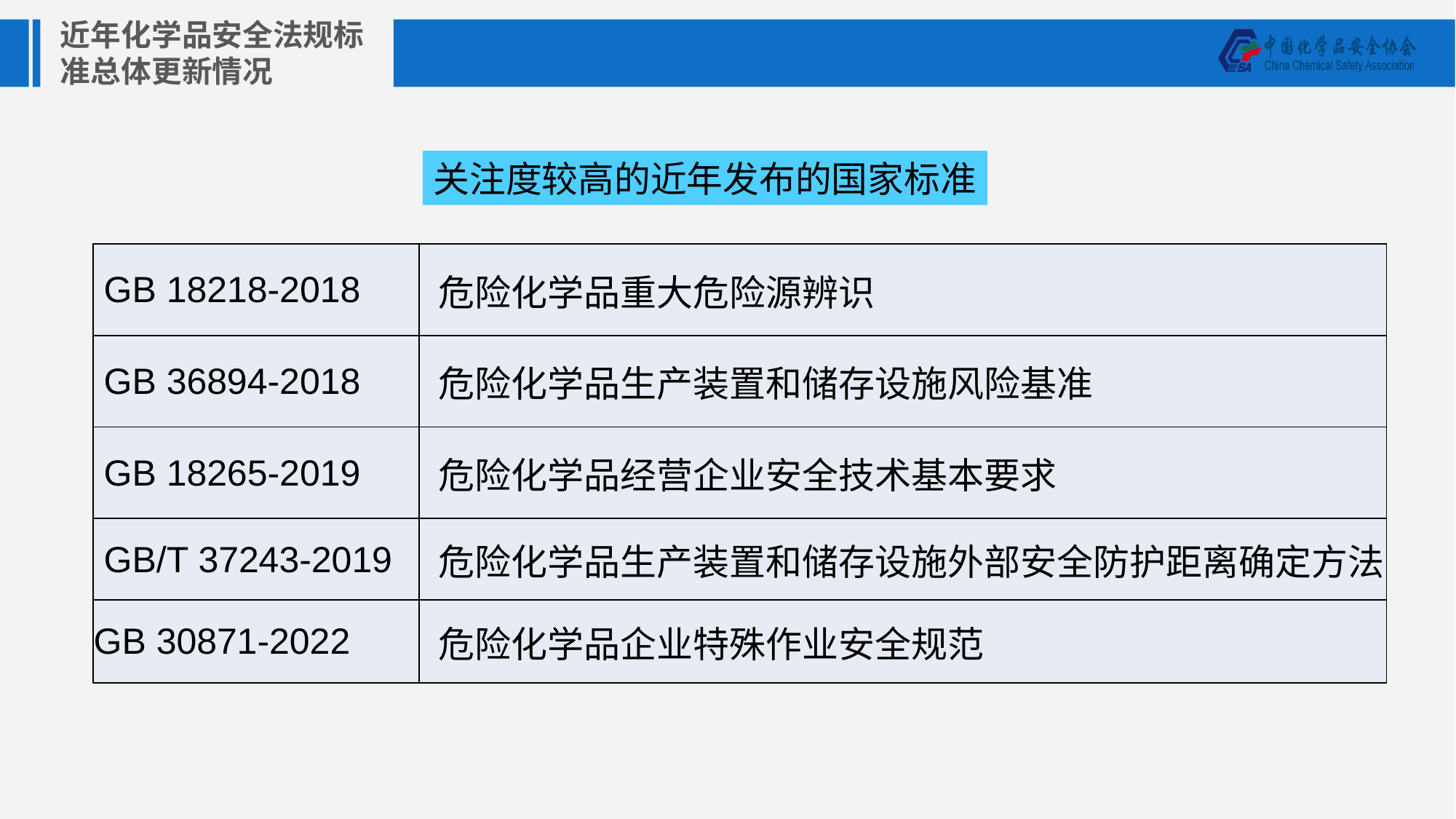

关注度较高的近年发布的国家标准
| GB 18218-2018 | 危险化学品重大危险源辨识 |
| --- | --- |
| GB 36894-2018 | 危险化学品生产装置和储存设施风险基准 |
| GB 18265-2019 | 危险化学品经营企业安全技术基本要求 |
| GB/T 37243-2019 | 危险化学品生产装置和储存设施外部安全防护距离确定方法 |
| GB 30871-2022 | 危险化学品企业特殊作业安全规范 |